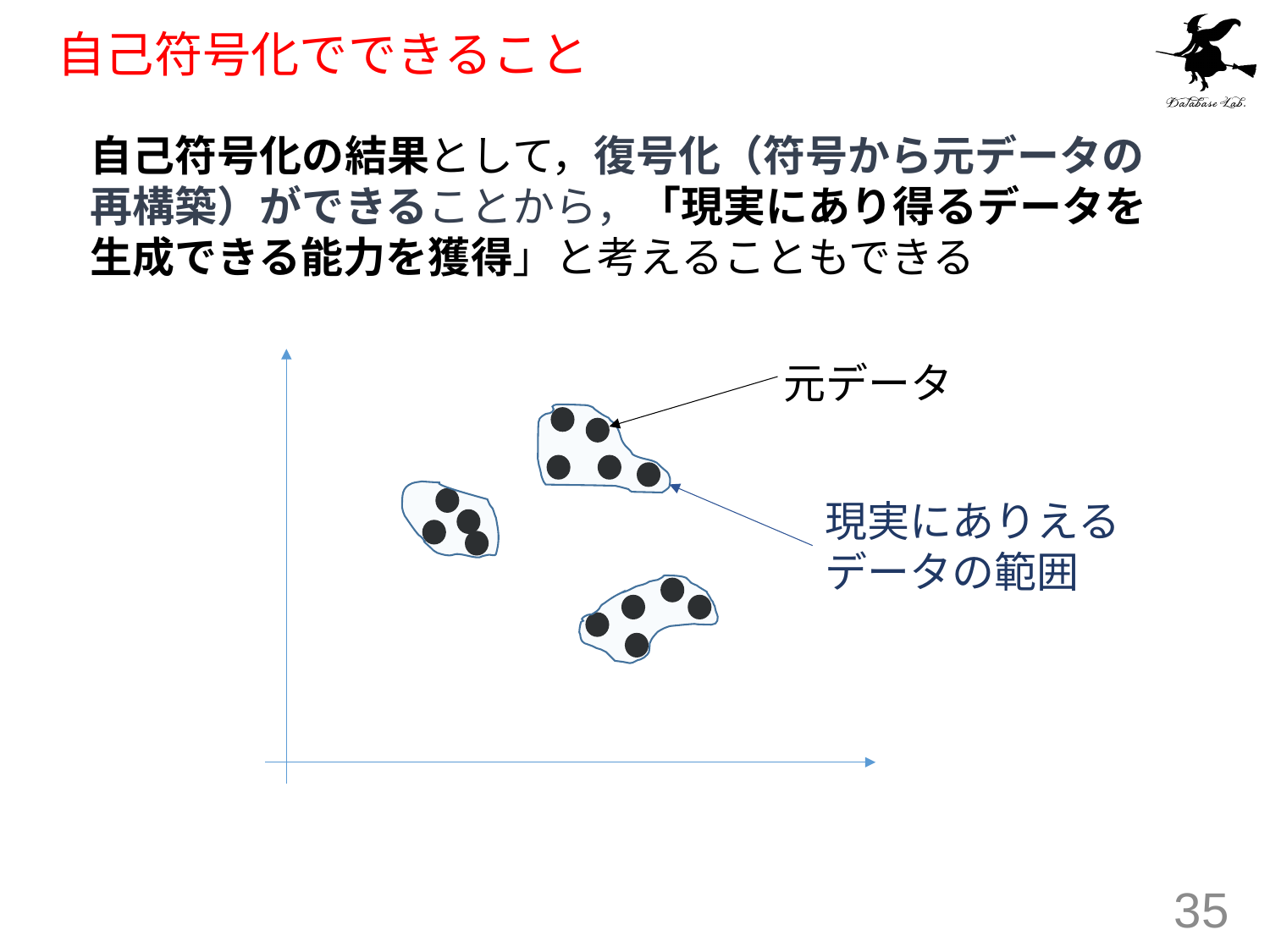

# 自己符号化でできること
自己符号化の結果として，復号化（符号から元データの再構築）ができることから，「現実にあり得るデータを生成できる能力を獲得」と考えることもできる
元データ

現実にありえる
データの範囲

35